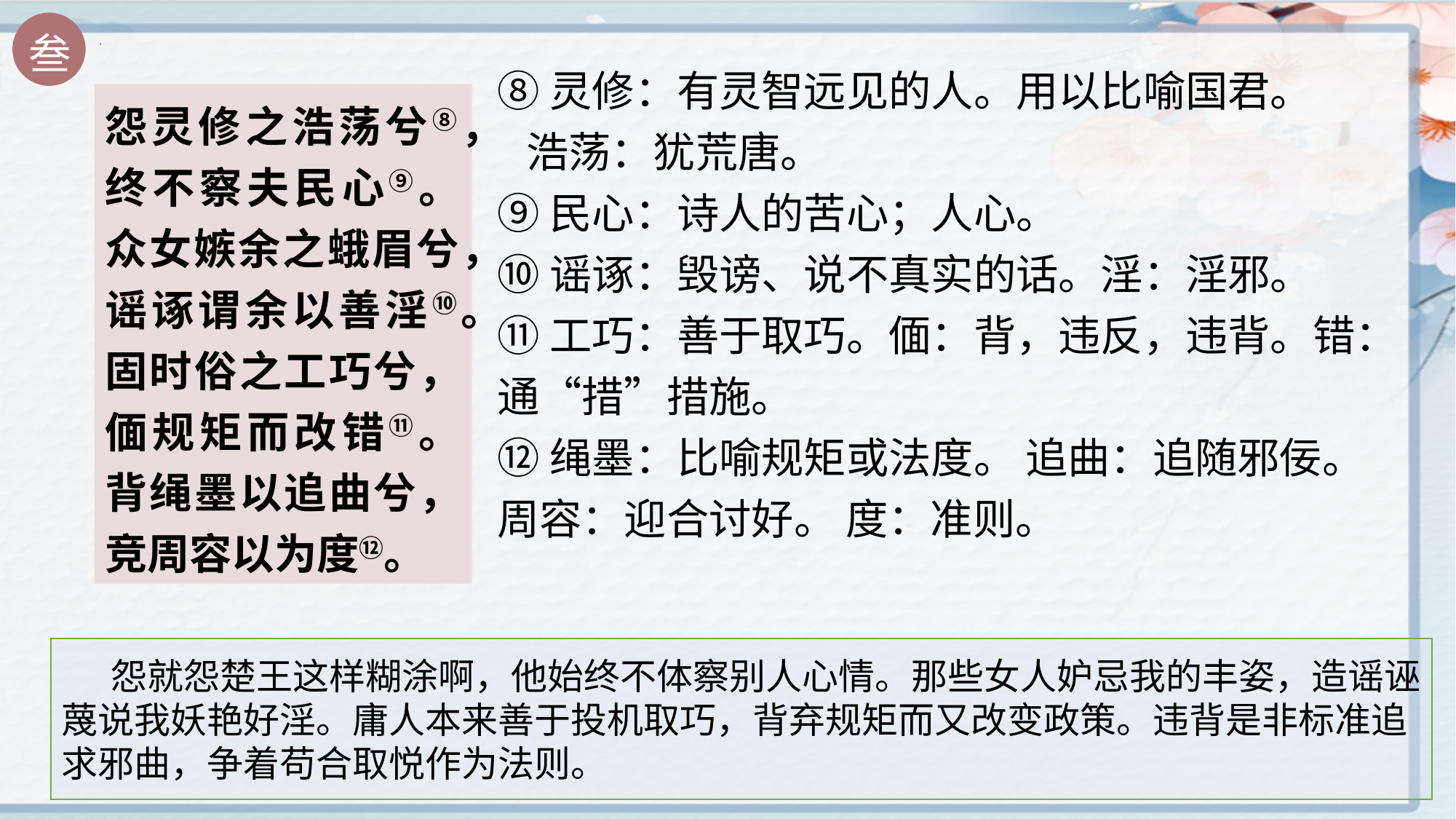

叁
⑧灵修：有灵智远见的人。用以比喻国君。
  浩荡：犹荒唐。
⑨民心：诗人的苦心；人心。
⑩谣诼：毁谤、说不真实的话。淫：淫邪。
⑪工巧：善于取巧。偭：背，违反，违背。错：通“措”措施。
⑫绳墨：比喻规矩或法度。 追曲：追随邪佞。
周容：迎合讨好。 度：准则。
怨灵修之浩荡兮⑧，终不察夫民心⑨。众女嫉余之蛾眉兮，谣诼谓余以善淫⑩。固时俗之工巧兮，偭规矩而改错⑪。背绳墨以追曲兮，竞周容以为度⑫。
     怨就怨楚王这样糊涂啊，他始终不体察别人心情。那些女人妒忌我的丰姿，造谣诬蔑说我妖艳好淫。庸人本来善于投机取巧，背弃规矩而又改变政策。违背是非标准追求邪曲，争着苟合取悦作为法则。